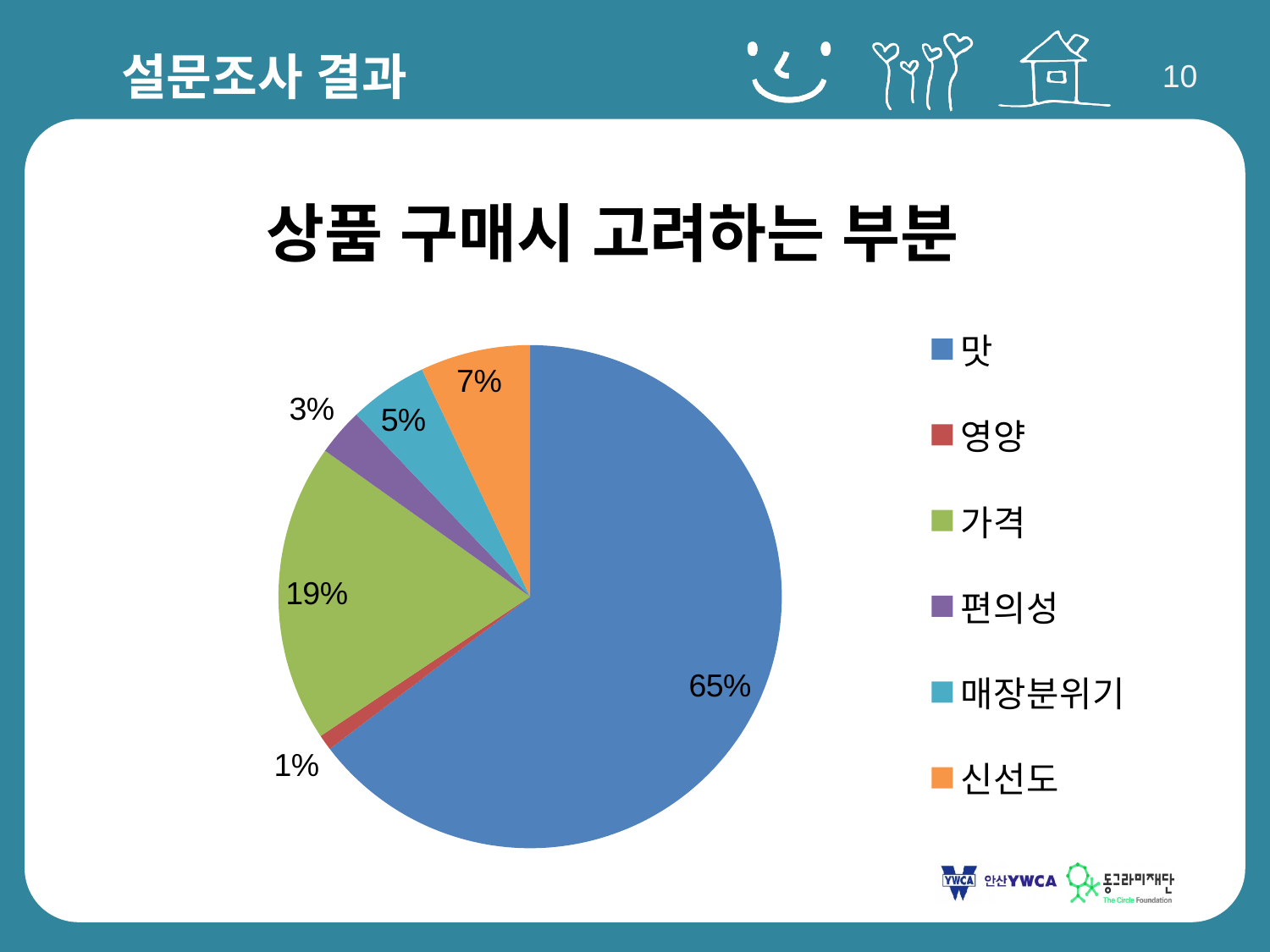

설문조사 결과

### Chart: 상품 구매시 고려하는 부분

| Category | 열1 |
|---|---|
| 맛 | 64.0 |
| 영양 | 1.0 |
| 가격 | 19.0 |
| 편의성 | 3.0 |
| 매장분위기 | 5.0 |
| 신선도 | 7.0 |